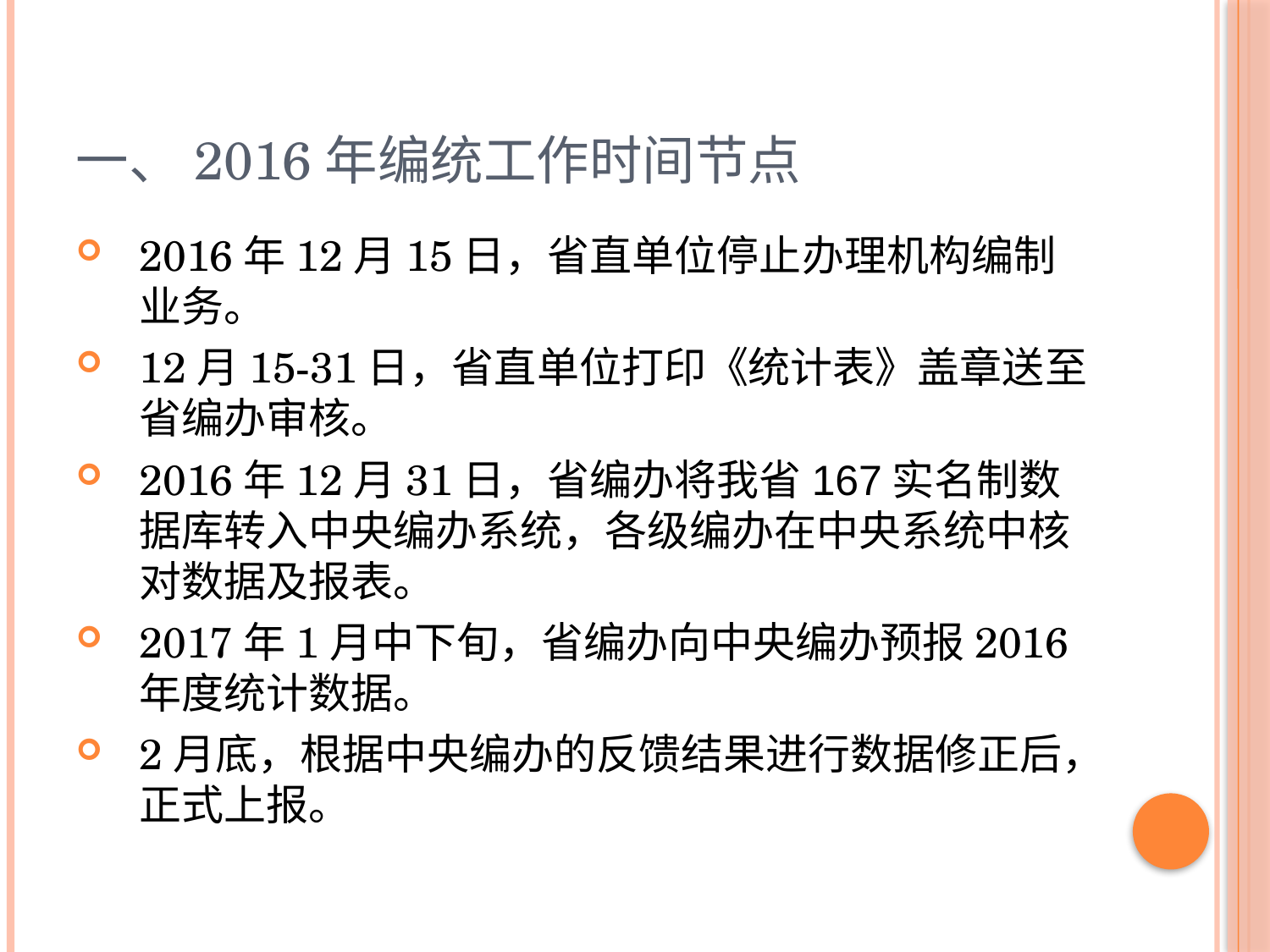

# 一、2016年编统工作时间节点
2016年12月15日，省直单位停止办理机构编制业务。
12月15-31日，省直单位打印《统计表》盖章送至省编办审核。
2016年12月31日，省编办将我省167实名制数据库转入中央编办系统，各级编办在中央系统中核对数据及报表。
2017年1月中下旬，省编办向中央编办预报2016年度统计数据。
2月底，根据中央编办的反馈结果进行数据修正后，正式上报。